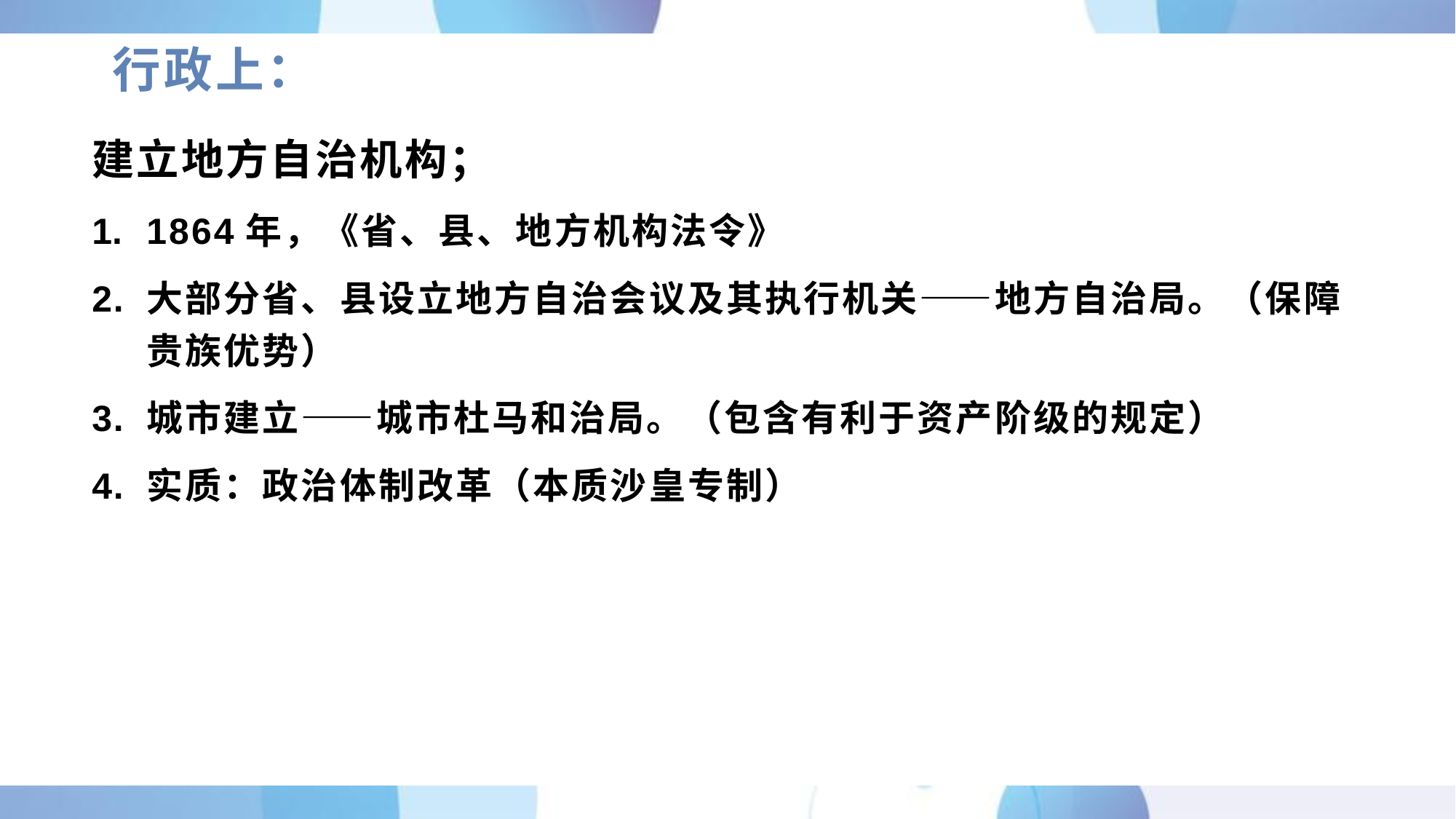

# 行政上：
建立地方自治机构；
1864年，《省、县、地方机构法令》
大部分省、县设立地方自治会议及其执行机关——地方自治局。（保障贵族优势）
城市建立——城市杜马和治局。（包含有利于资产阶级的规定）
实质：政治体制改革（本质沙皇专制）